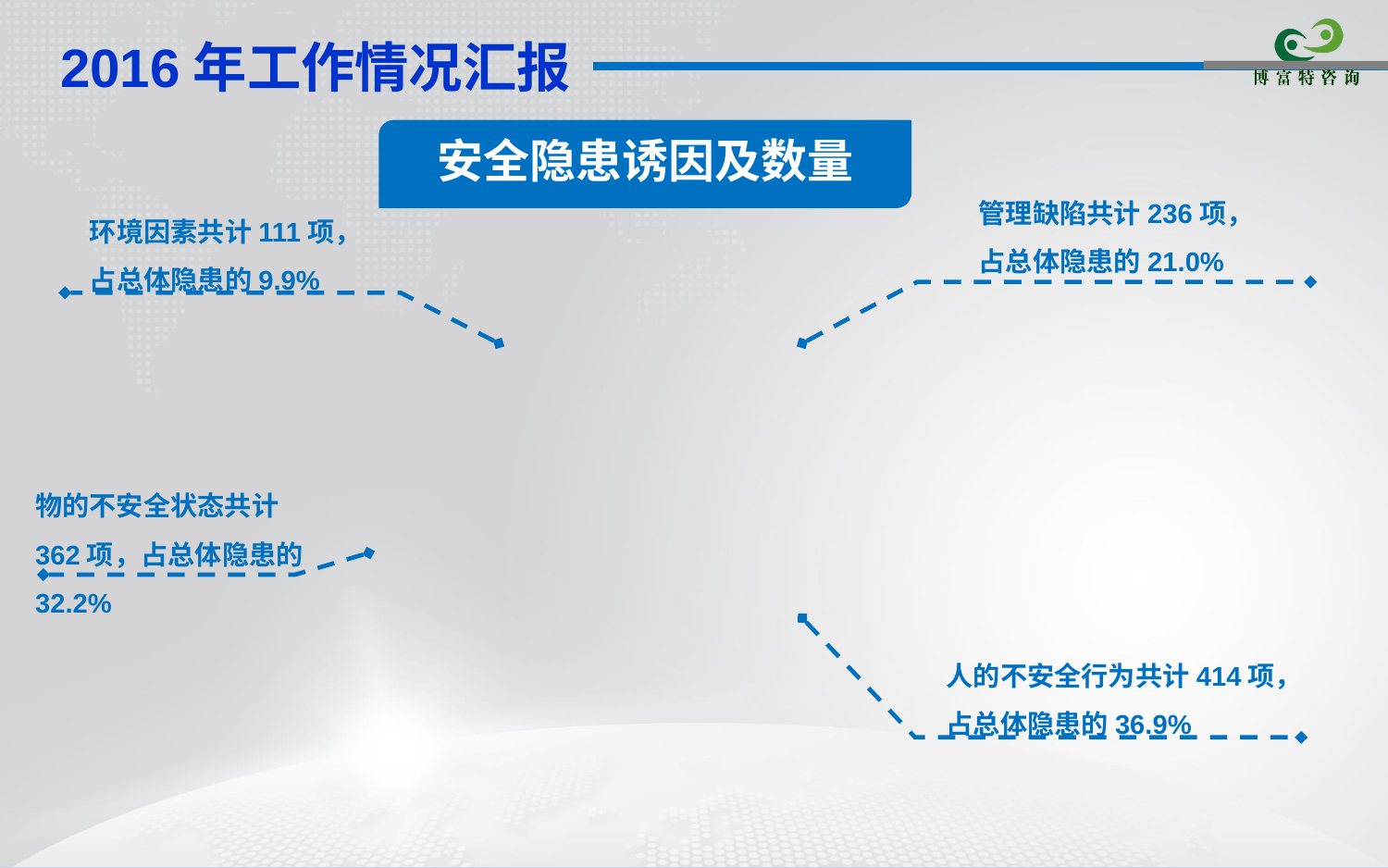

安全隐患诱因及数量
管理缺陷共计236项，
占总体隐患的21.0%

环境因素共计111项，
占总体隐患的9.9%

物的不安全状态共计362项，占总体隐患的32.2%

人的不安全行为共计414项，
占总体隐患的36.9%